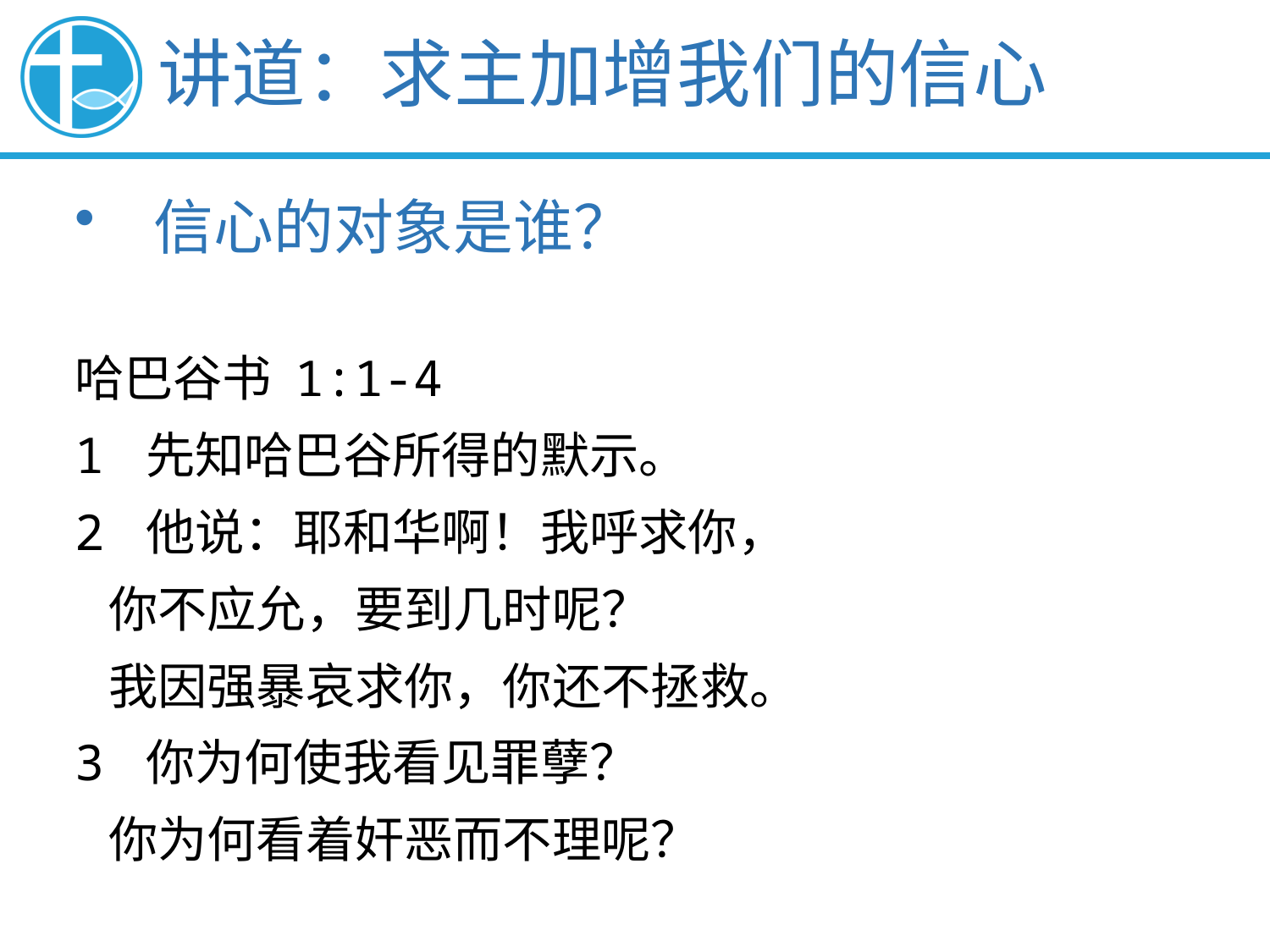

讲道：求主加增我们的信心
信心的对象是谁？

哈巴谷书 1:1-4
1 先知哈巴谷所得的默示。
2 他说：耶和华啊！我呼求你，
  你不应允，要到几时呢？
  我因强暴哀求你，你还不拯救。
3 你为何使我看见罪孽？
  你为何看着奸恶而不理呢？